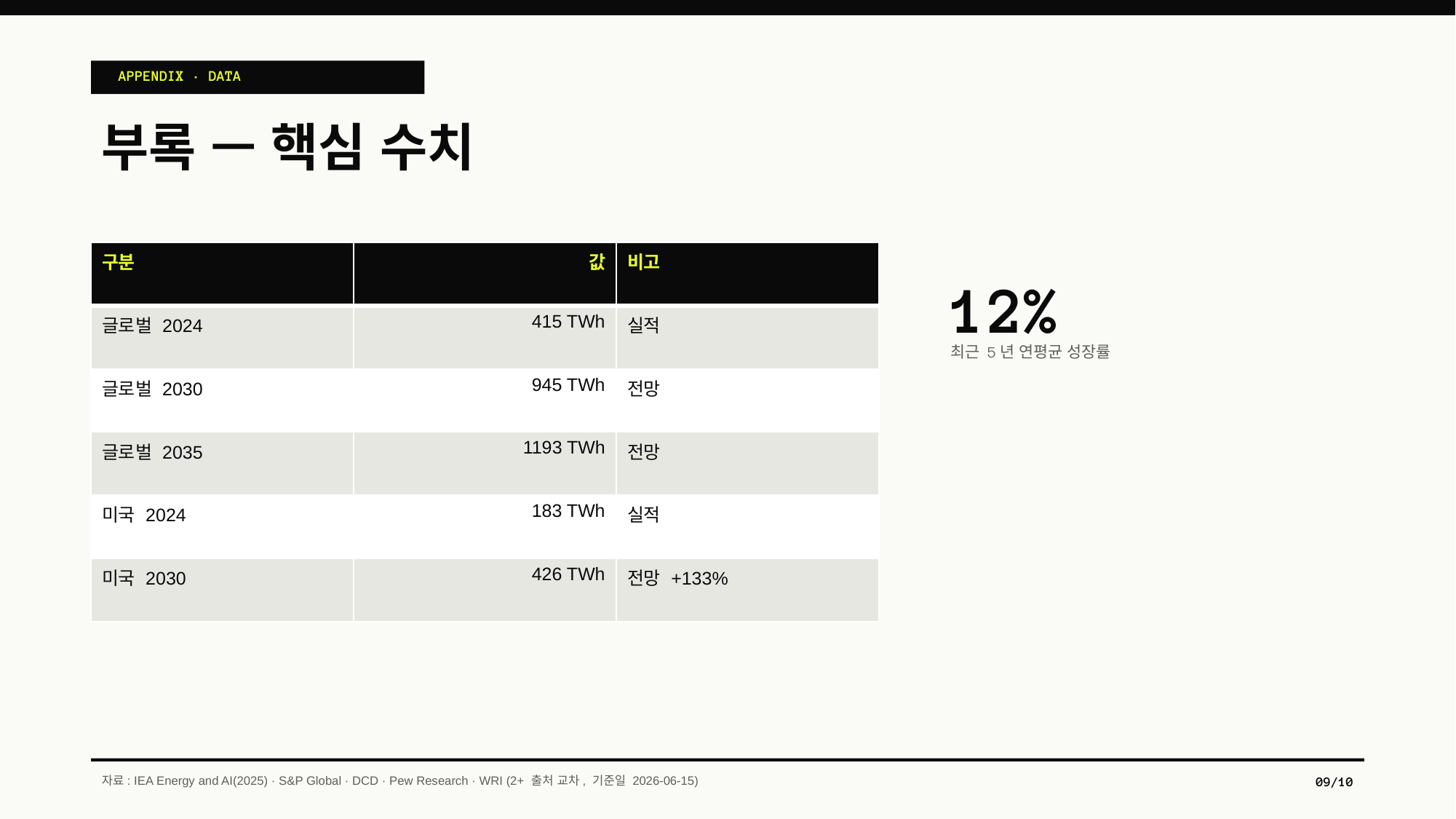

APPENDIX · DATA
부록 — 핵심 수치
| 구분 | 값 | 비고 |
| --- | --- | --- |
| 글로벌 2024 | 415 TWh | 실적 |
| 글로벌 2030 | 945 TWh | 전망 |
| 글로벌 2035 | 1193 TWh | 전망 |
| 미국 2024 | 183 TWh | 실적 |
| 미국 2030 | 426 TWh | 전망 +133% |
12%
최근 5년 연평균 성장률

자료: IEA Energy and AI(2025) · S&P Global · DCD · Pew Research · WRI (2+ 출처 교차, 기준일 2026-06-15)
09/10